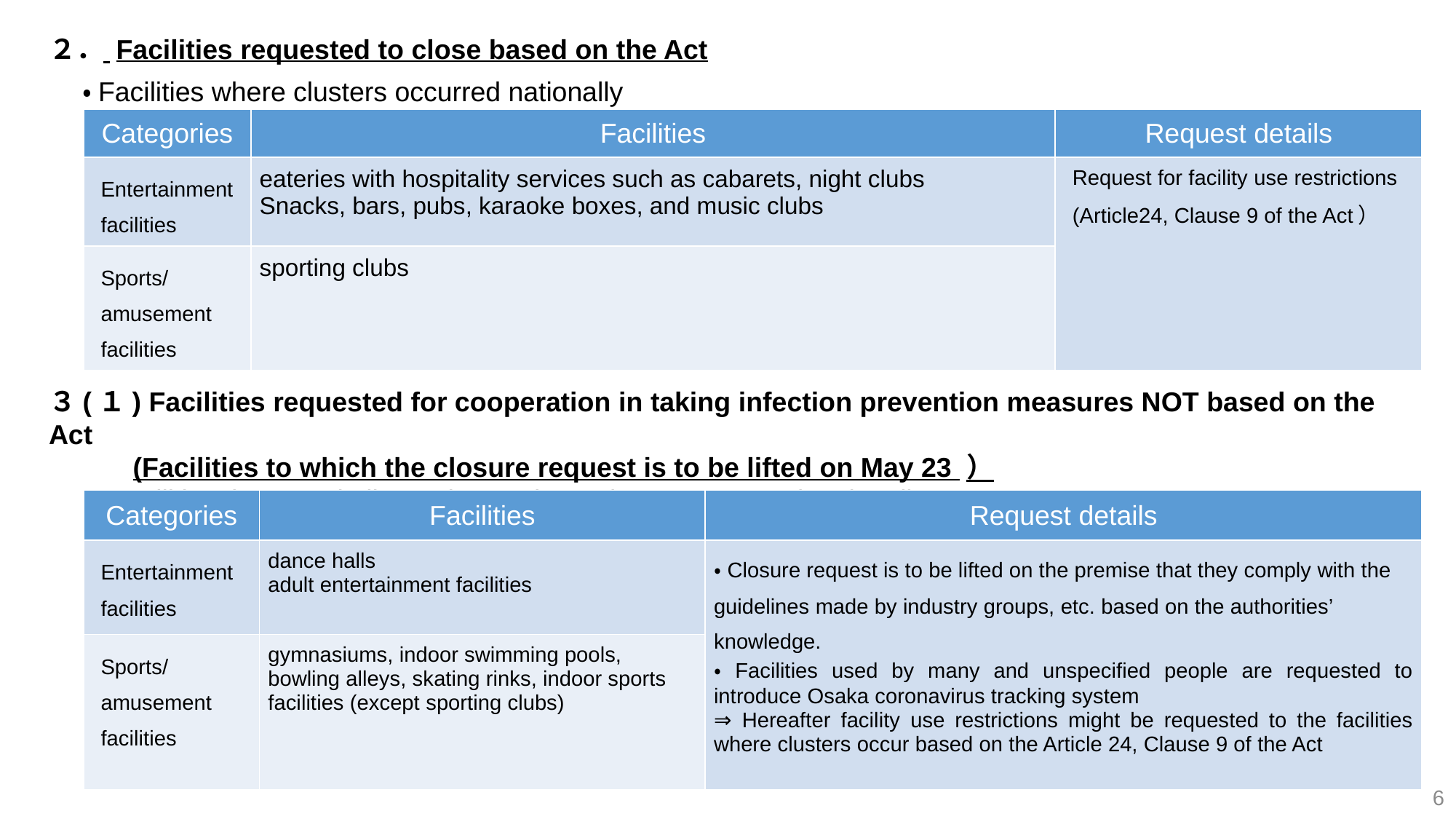

２． Facilities requested to close based on the Act
　 ・Facilities where clusters occurred nationally
| Categories | Facilities | Request details |
| --- | --- | --- |
| Entertainment facilities | eateries with hospitality services such as cabarets, night clubs Snacks, bars, pubs, karaoke boxes, and music clubs | Request for facility use restrictions (Article24, Clause 9 of the Act） |
| Sports/amusement facilities | sporting clubs |  |
３(１) Facilities requested for cooperation in taking infection prevention measures NOT based on the Act
           (Facilities to which the closure request is to be lifted on May 23 ）
　  ・ Facilities that are similar to those where clusters occurred nationally
| Categories | Facilities | Request details |
| --- | --- | --- |
| Entertainment facilities | dance halls adult entertainment facilities | ・Closure request is to be lifted on the premise that they comply with the guidelines made by industry groups, etc. based on the authorities’ knowledge. ・Facilities used by many and unspecified people are requested to introduce Osaka coronavirus tracking system ⇒ Hereafter facility use restrictions might be requested to the facilities where clusters occur based on the Article 24, Clause 9 of the Act |
| Sports/amusement facilities | gymnasiums, indoor swimming pools, bowling alleys, skating rinks, indoor sports facilities (except sporting clubs) |  |
6